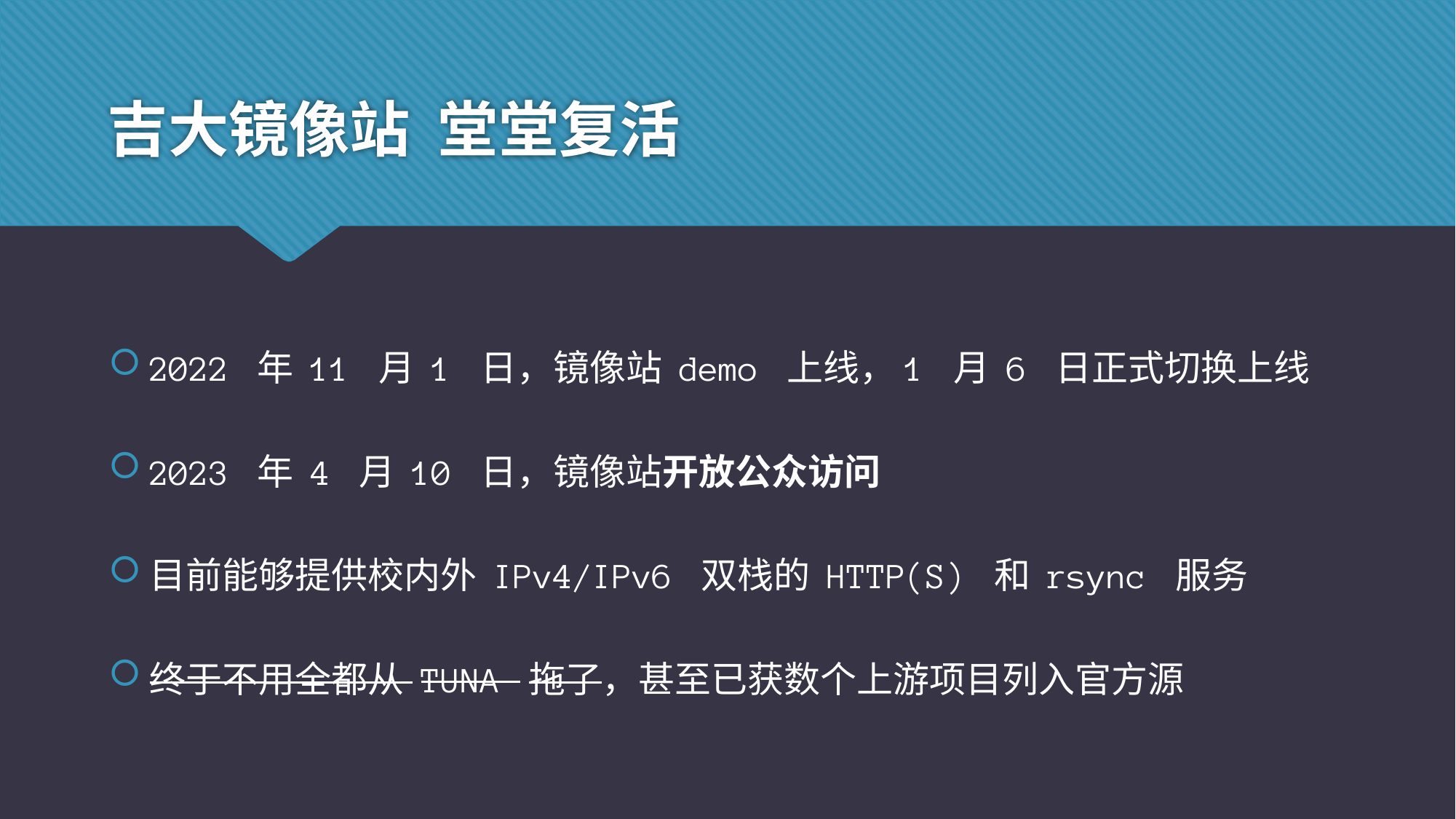

# 吉大镜像站  堂堂复活
2022 年 11 月 1 日，镜像站 demo 上线，1 月 6 日正式切换上线
2023 年 4 月 10 日，镜像站开放公众访问
目前能够提供校内外 IPv4/IPv6 双栈的 HTTP(S) 和 rsync 服务
终于不用全都从 TUNA 拖了，甚至已获数个上游项目列入官方源